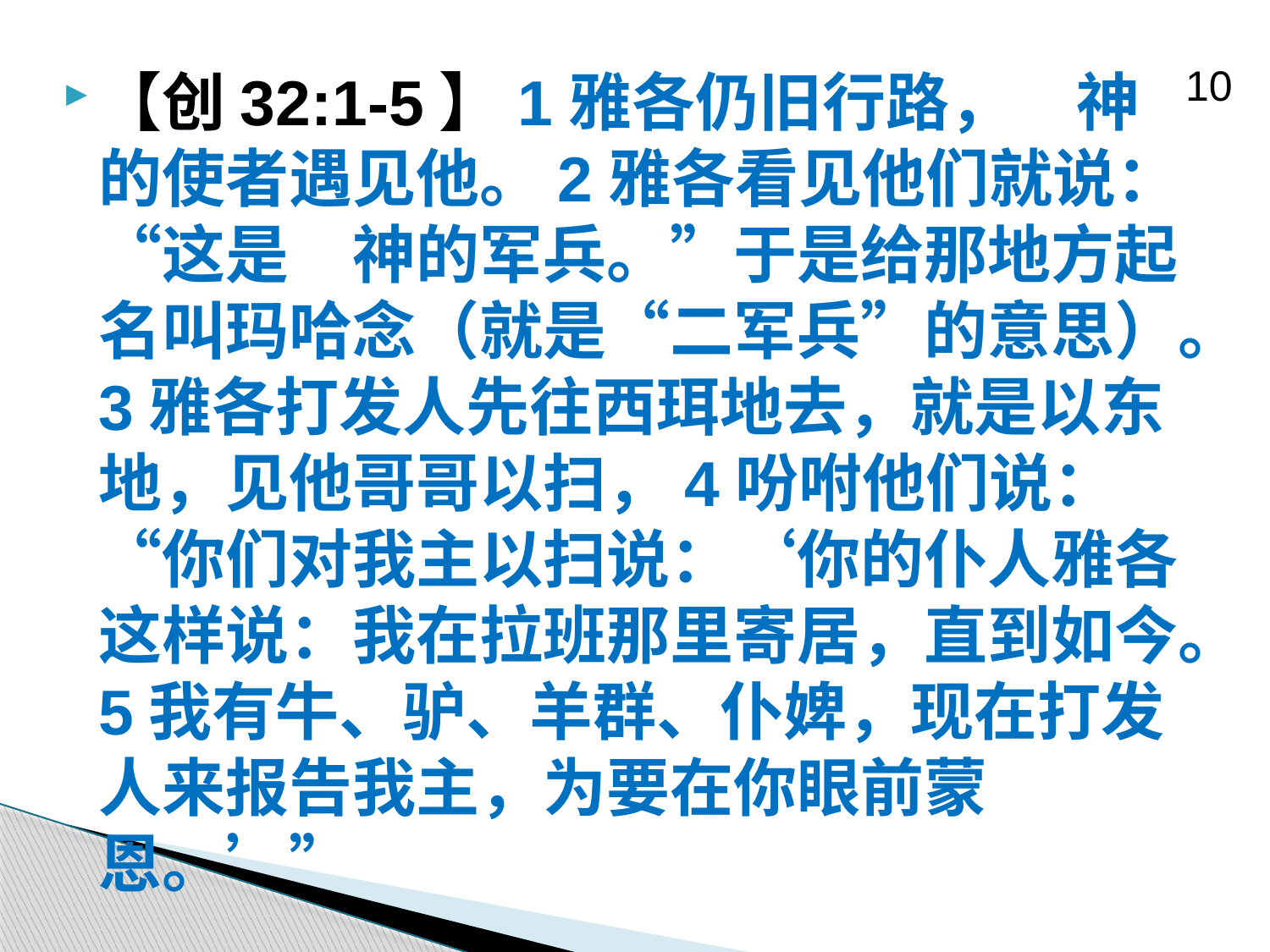

10
【创32:1-5】1雅各仍旧行路，　神的使者遇见他。2雅各看见他们就说：“这是　神的军兵。”于是给那地方起名叫玛哈念（就是“二军兵”的意思）。3雅各打发人先往西珥地去，就是以东地，见他哥哥以扫，4吩咐他们说：“你们对我主以扫说：‘你的仆人雅各这样说：我在拉班那里寄居，直到如今。5我有牛、驴、羊群、仆婢，现在打发人来报告我主，为要在你眼前蒙恩。’”